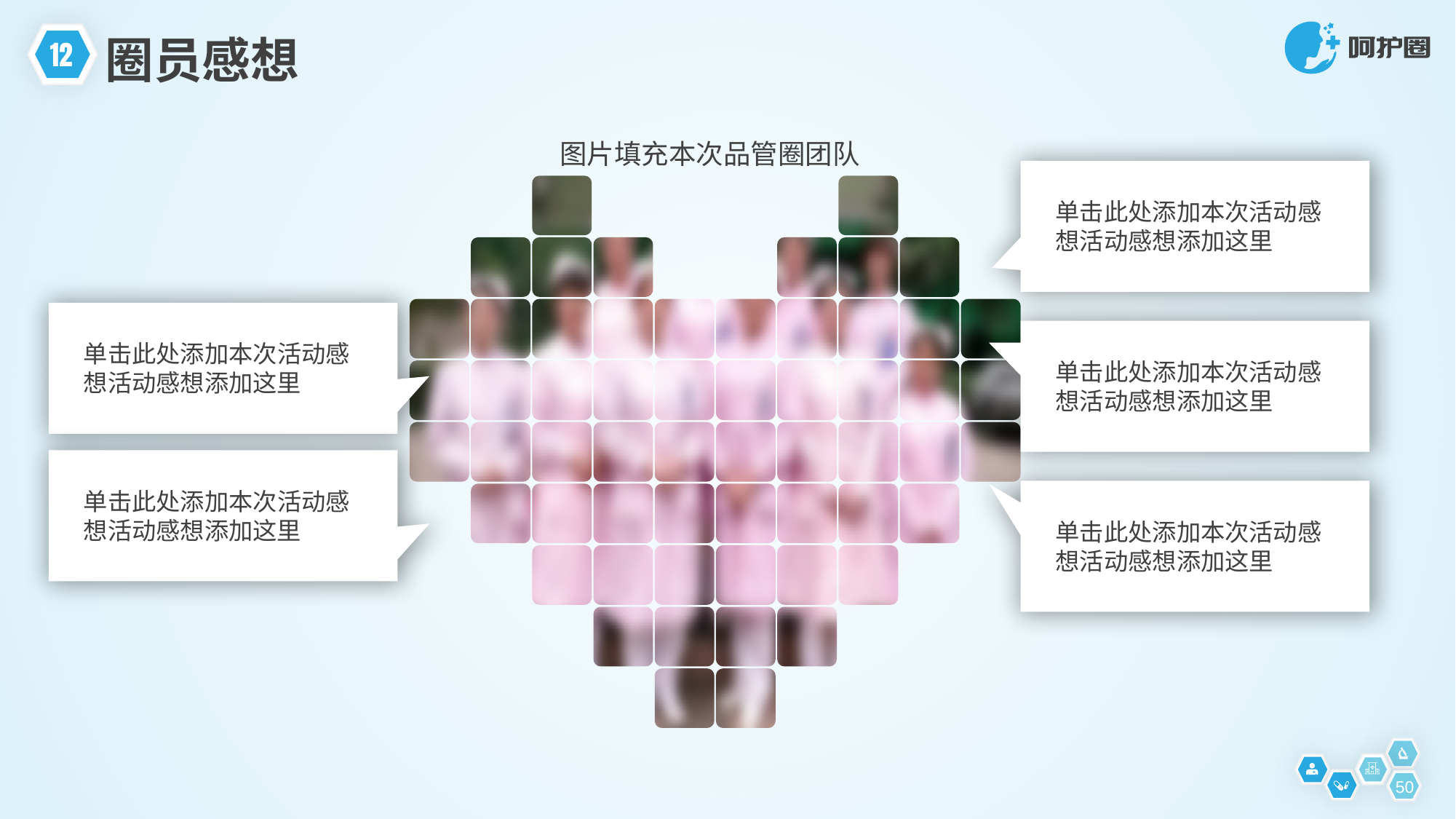

12
圈员感想
图片填充本次品管圈团队

单击此处添加本次活动感想活动感想添加这里

单击此处添加本次活动感想活动感想添加这里

单击此处添加本次活动感想活动感想添加这里

单击此处添加本次活动感想活动感想添加这里

单击此处添加本次活动感想活动感想添加这里